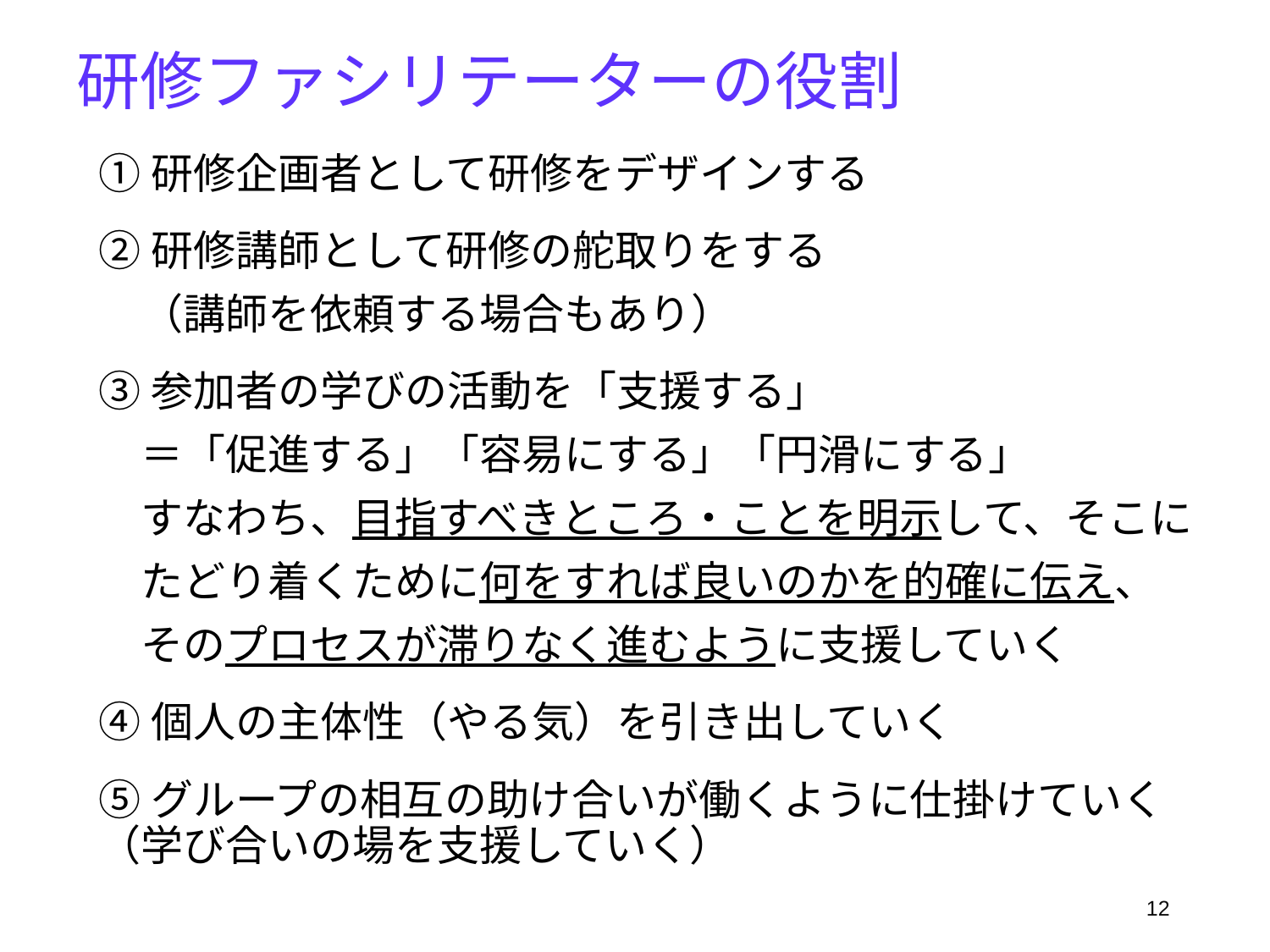

# 研修ファシリテーターの役割
①研修企画者として研修をデザインする
②研修講師として研修の舵取りをする
　（講師を依頼する場合もあり）
③参加者の学びの活動を「支援する」
　＝「促進する」「容易にする」「円滑にする」
　すなわち、目指すべきところ・ことを明示して、そこに
　たどり着くために何をすれば良いのかを的確に伝え、
　そのプロセスが滞りなく進むように支援していく
④個人の主体性（やる気）を引き出していく
⑤グループの相互の助け合いが働くように仕掛けていく（学び合いの場を支援していく）
12